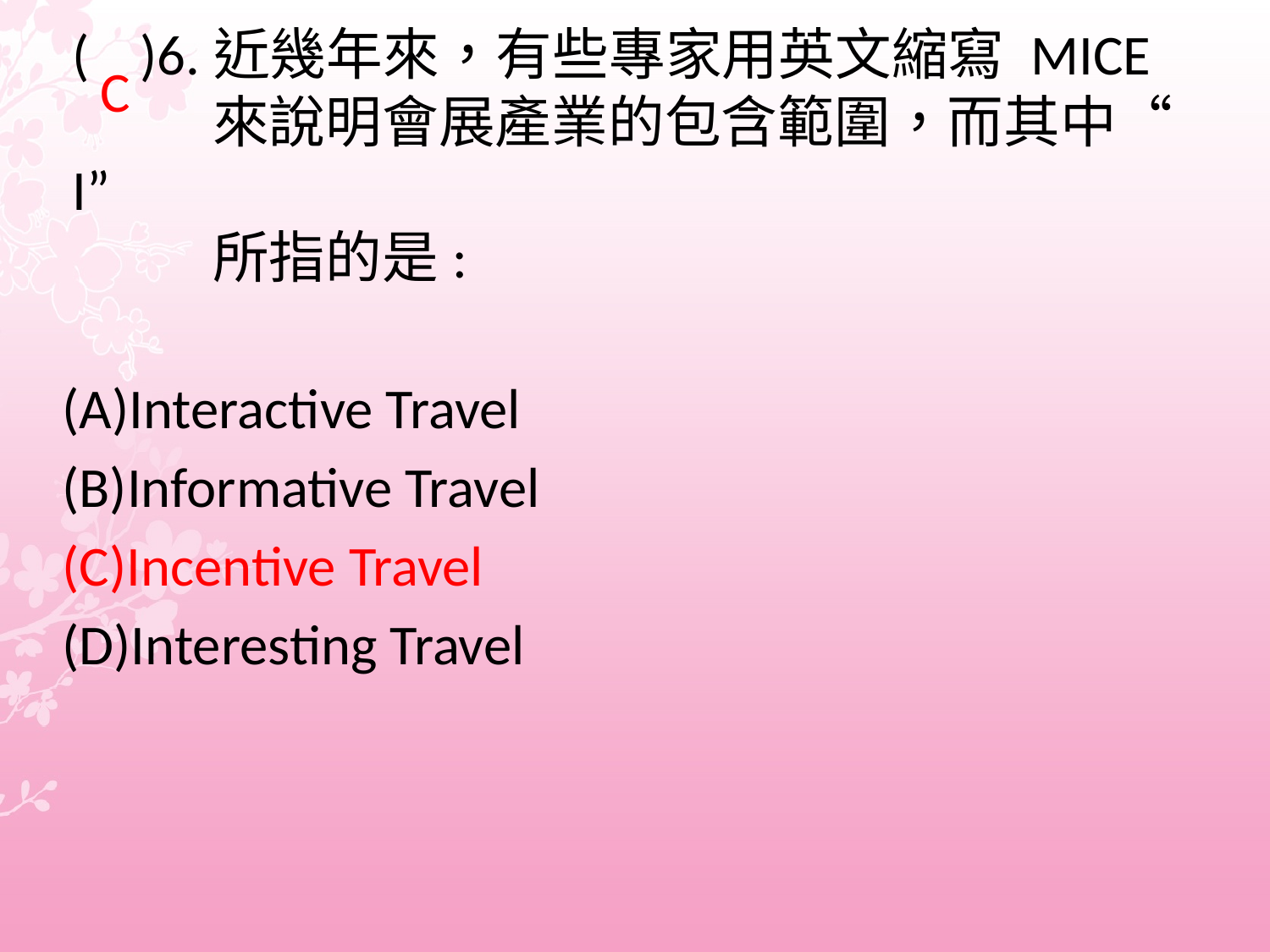

C

(A)Interactive Travel
(B)Informative Travel
(C)Incentive Travel
(D)Interesting Travel
# (    )6.近幾年來，有些專家用英文縮寫 MICE 來說明會展產業的包含範圍，而其中“I” 所指的是: